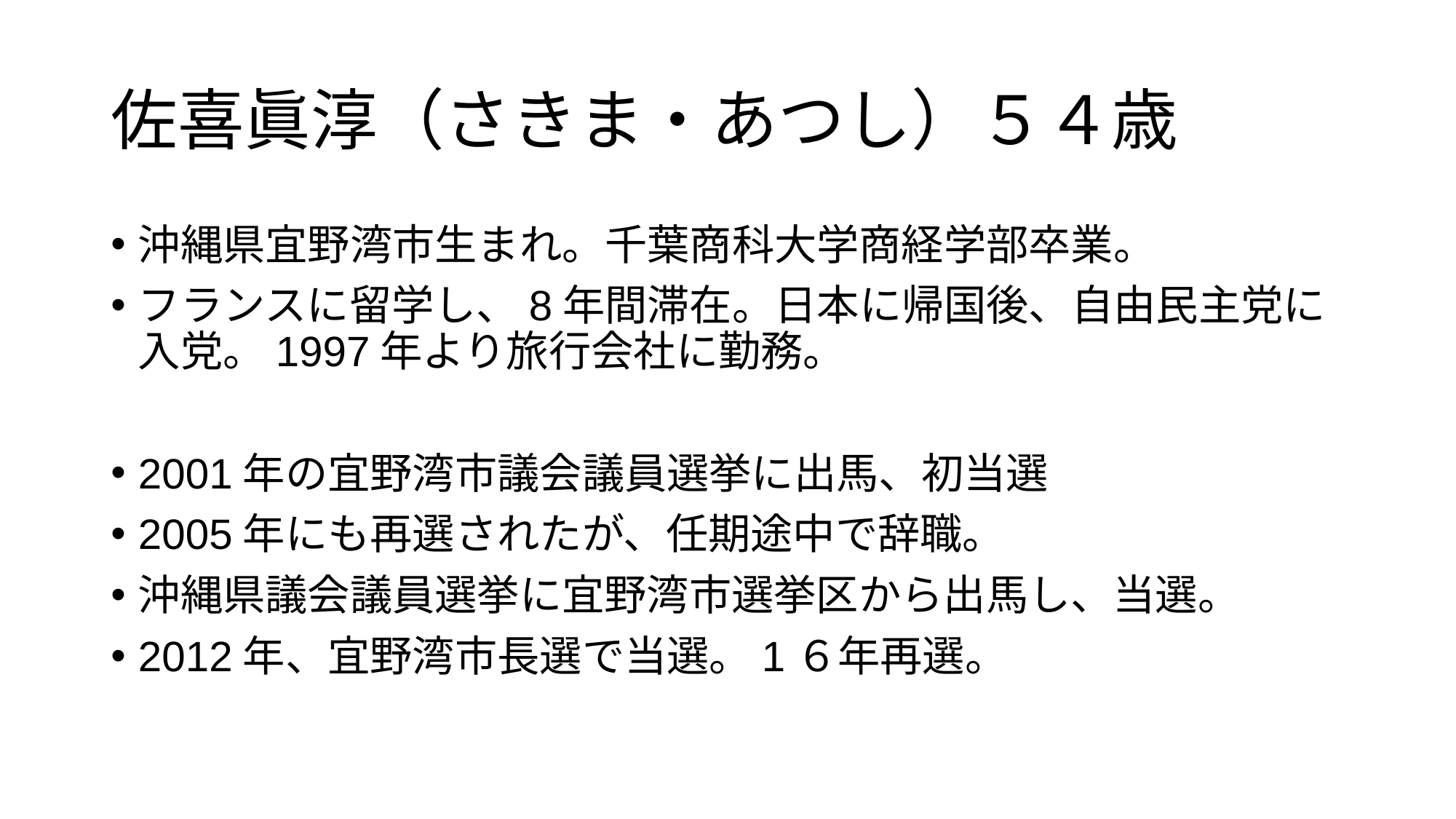

# 佐喜眞淳（さきま・あつし）５４歳
沖縄県宜野湾市生まれ。千葉商科大学商経学部卒業。
フランスに留学し、8年間滞在。日本に帰国後、自由民主党に入党。1997年より旅行会社に勤務。

2001年の宜野湾市議会議員選挙に出馬、初当選
2005年にも再選されたが、任期途中で辞職。
沖縄県議会議員選挙に宜野湾市選挙区から出馬し、当選。
2012年、宜野湾市長選で当選。1６年再選。